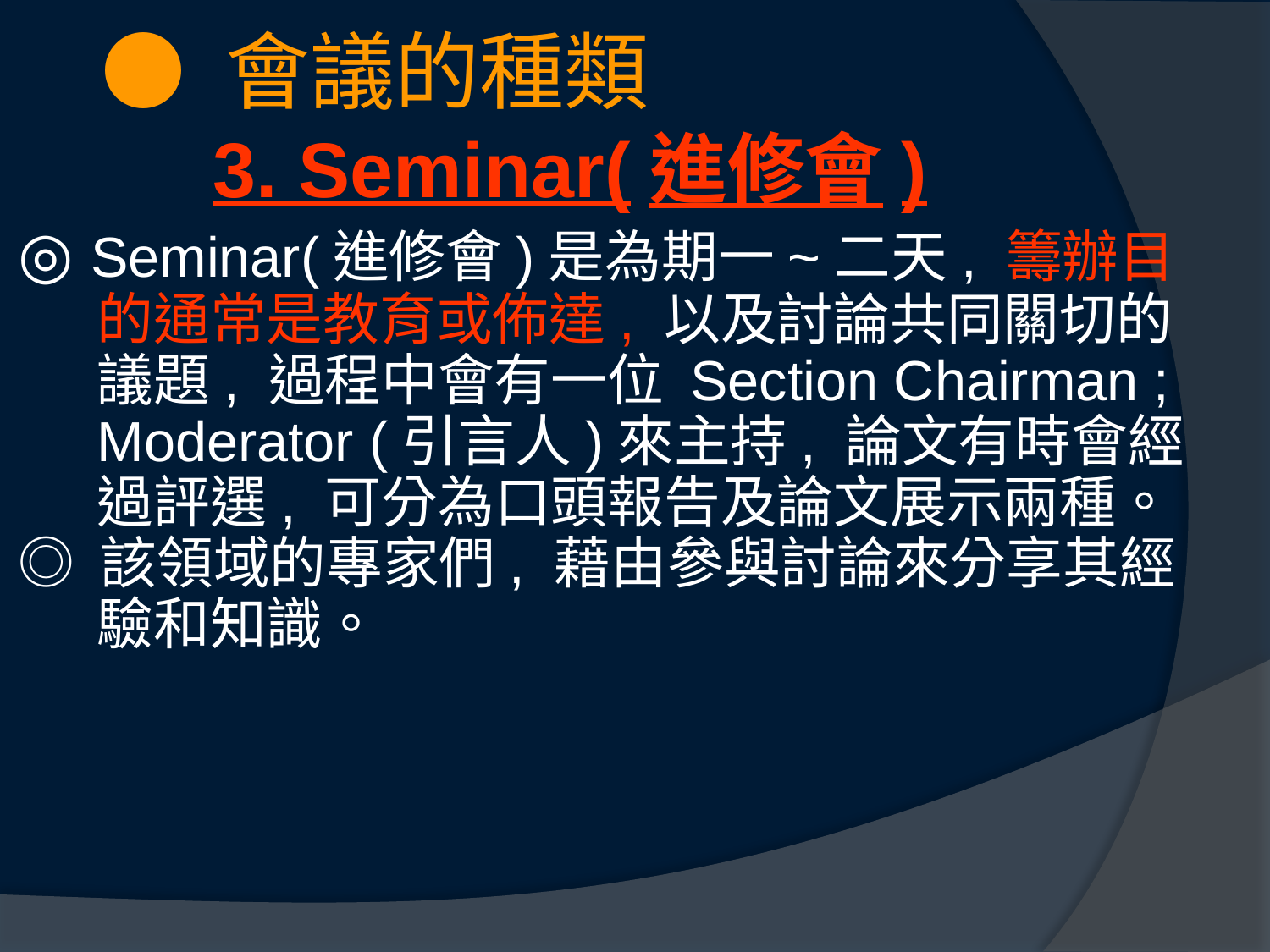

# ● 會議的種類 3. Seminar(進修會)
◎ Seminar(進修會)是為期一~二天, 籌辦目的通常是教育或佈達, 以及討論共同關切的議題, 過程中會有一位 Section Chairman ; Moderator (引言人)來主持, 論文有時會經過評選, 可分為口頭報告及論文展示兩種。
◎ 該領域的專家們, 藉由參與討論來分享其經驗和知識。